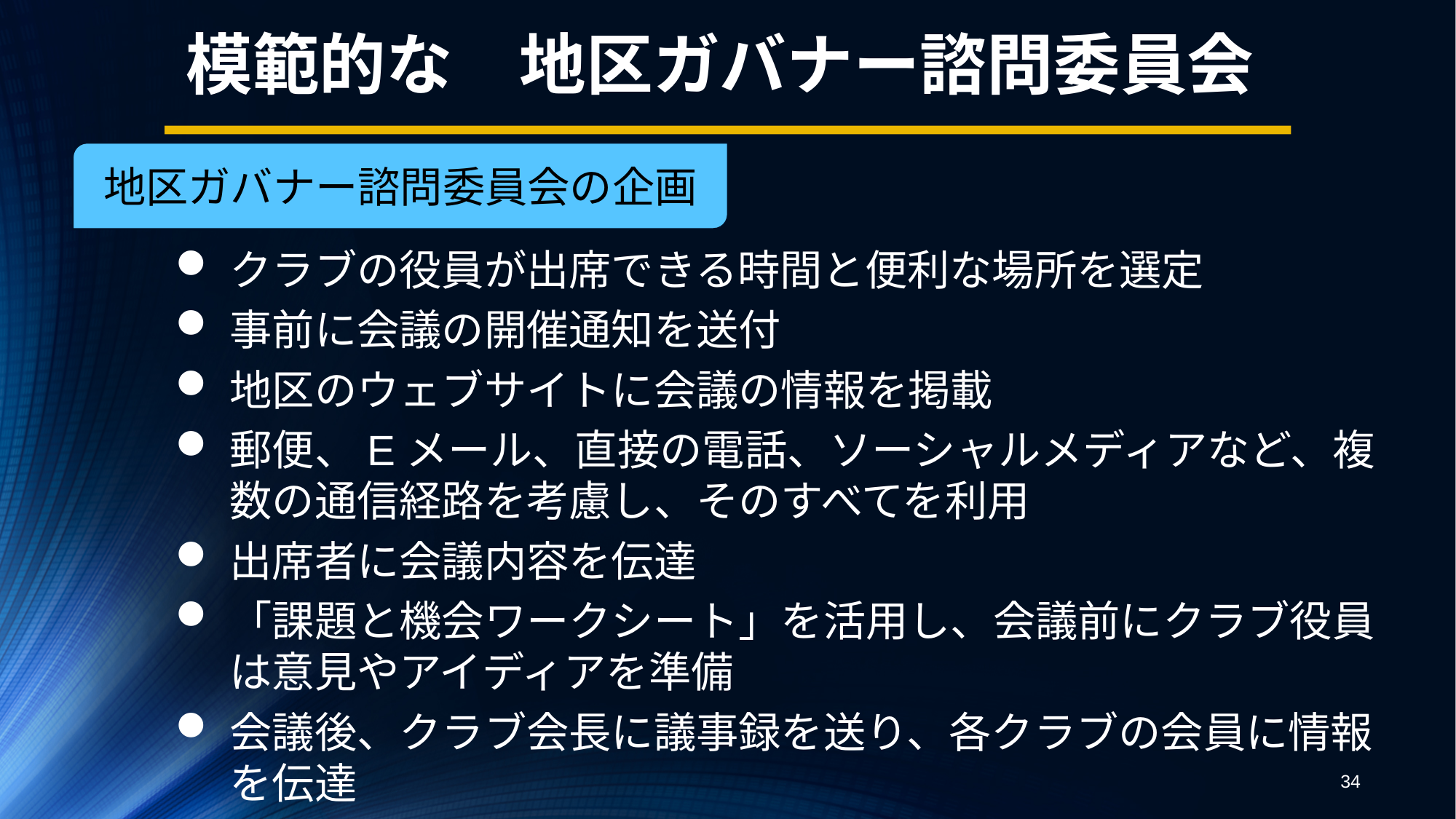

模範的な　地区ガバナー諮問委員会

地区ガバナー諮問委員会の企画
クラブの役員が出席できる時間と便利な場所を選定
事前に会議の開催通知を送付
地区のウェブサイトに会議の情報を掲載
郵便、Eメール、直接の電話、ソーシャルメディアなど、複数の通信経路を考慮し、そのすべてを利用
出席者に会議内容を伝達
「課題と機会ワークシート」を活用し、会議前にクラブ役員は意見やアイディアを準備
会議後、クラブ会長に議事録を送り、各クラブの会員に情報を伝達
34